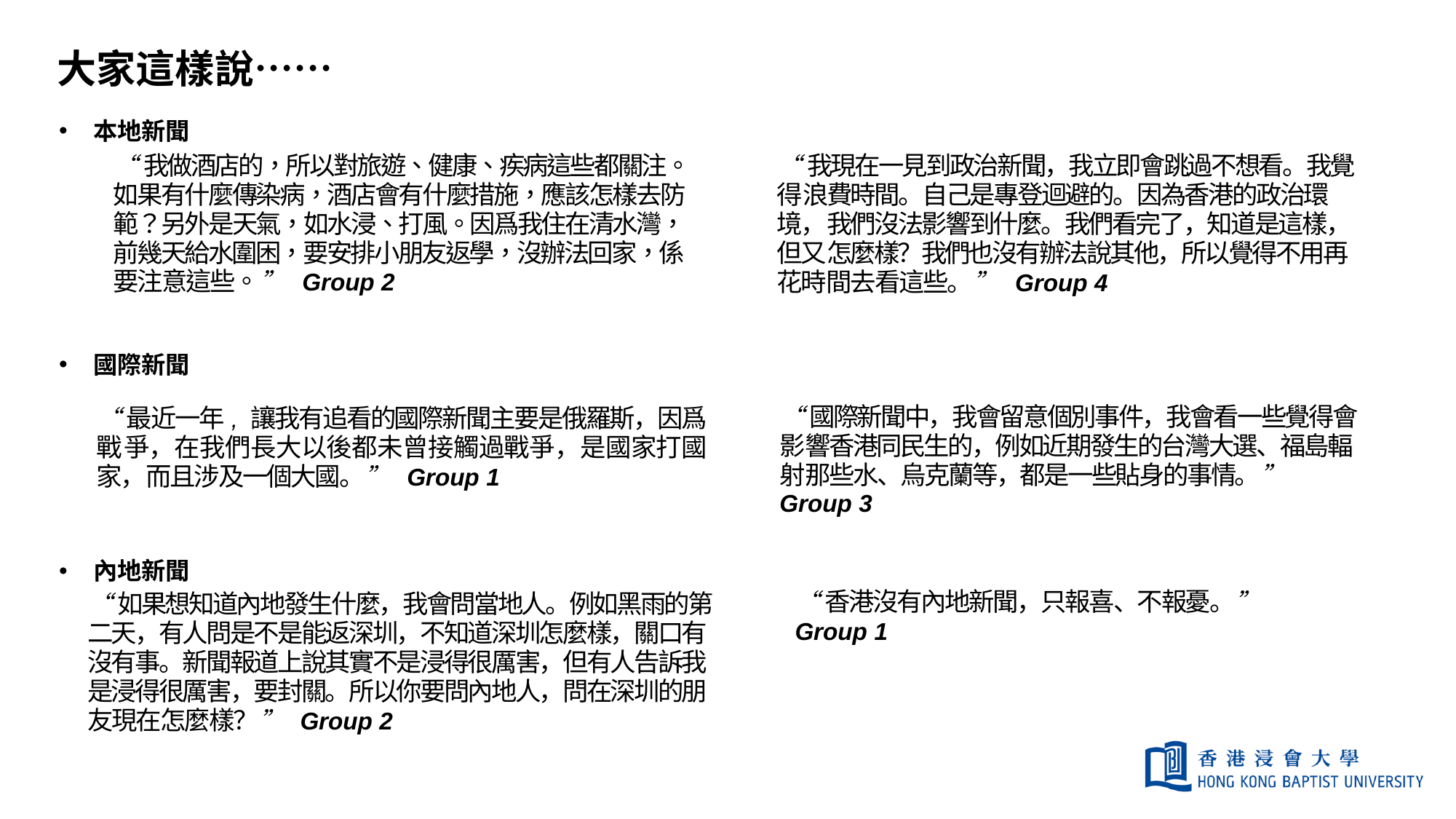

# 大家這樣說……
本地新聞
“我做酒店的，所以對旅遊、健康、疾病這些都關注。如果有什麼傳染病，酒店會有什麼措施，應該怎樣去防範？另外是天氣，如水浸、打風。因爲我住在清水灣，前幾天給水圍困，要安排小朋友返學，沒辦法回家，係要注意這些。” Group 2

國際新聞
“最近一年, 讓我有追看的國際新聞主要是俄羅斯，因爲戰爭，在我們長大以後都未曾接觸過戰爭，是國家打國家，而且涉及一個大國。” Group 1

內地新聞
“如果想知道內地發生什麼，我會問當地人。例如黑雨的第二天，有人問是不是能返深圳，不知道深圳怎麼樣，關口有沒有事。新聞報道上說其實不是浸得很厲害，但有人告訴我是浸得很厲害，要封關。所以你要問內地人，問在深圳的朋友現在怎麼樣？” Group 2
“我現在一見到政治新聞，我立即會跳過不想看。我覺得浪費時間。自己是專登迴避的。因為香港的政治環境，我們沒法影響到什麼。我們看完了，知道是這樣，但又怎麼樣？我們也沒有辦法說其他，所以覺得不用再花時間去看這些。” Group 4
“國際新聞中，我會留意個別事件，我會看一些覺得會影響香港同民生的，例如近期發生的台灣大選、福島輻射那些水、烏克蘭等，都是一些貼身的事情。” Group 3
“香港沒有內地新聞，只報喜、不報憂。” Group 1